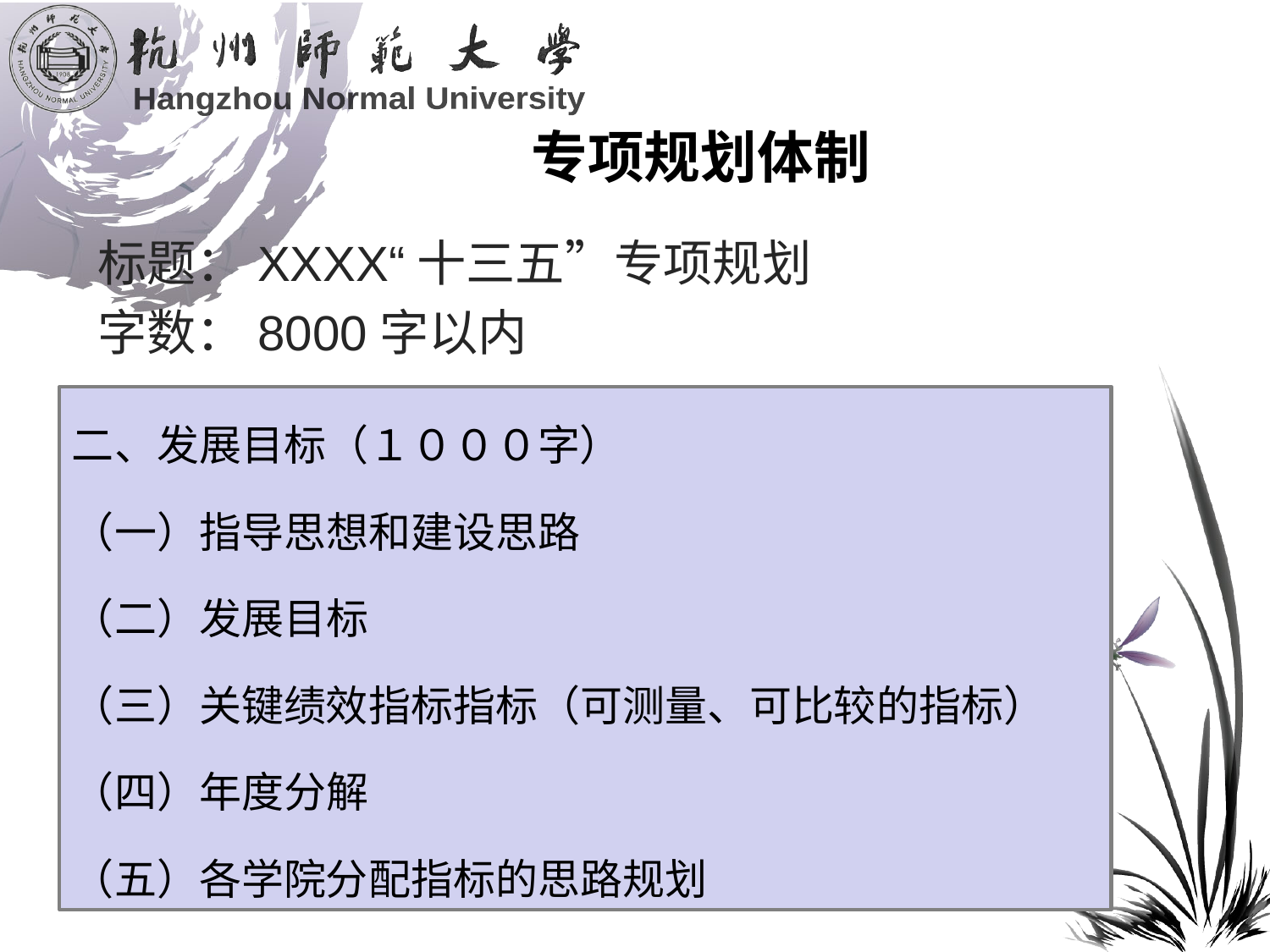

# 专项规划体制
标题：XXXX“十三五”专项规划
字数：8000字以内

二、发展目标（１０００字）
（一）指导思想和建设思路
（二）发展目标
（三）关键绩效指标指标（可测量、可比较的指标）
（四）年度分解
（五）各学院分配指标的思路规划